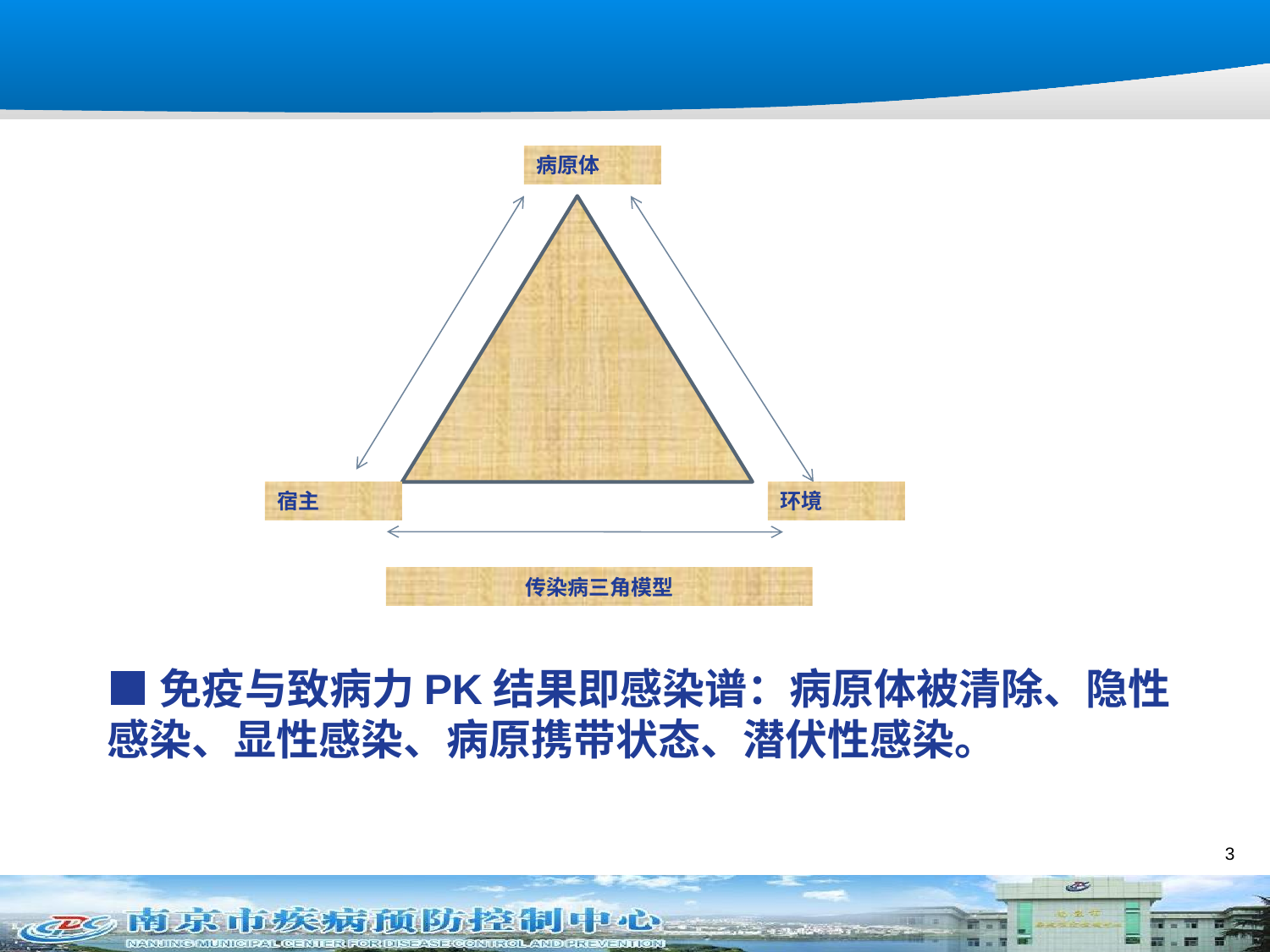

#
病原体

宿主
环境
传染病三角模型
■免疫与致病力PK结果即感染谱：病原体被清除、隐性感染、显性感染、病原携带状态、潜伏性感染。
3